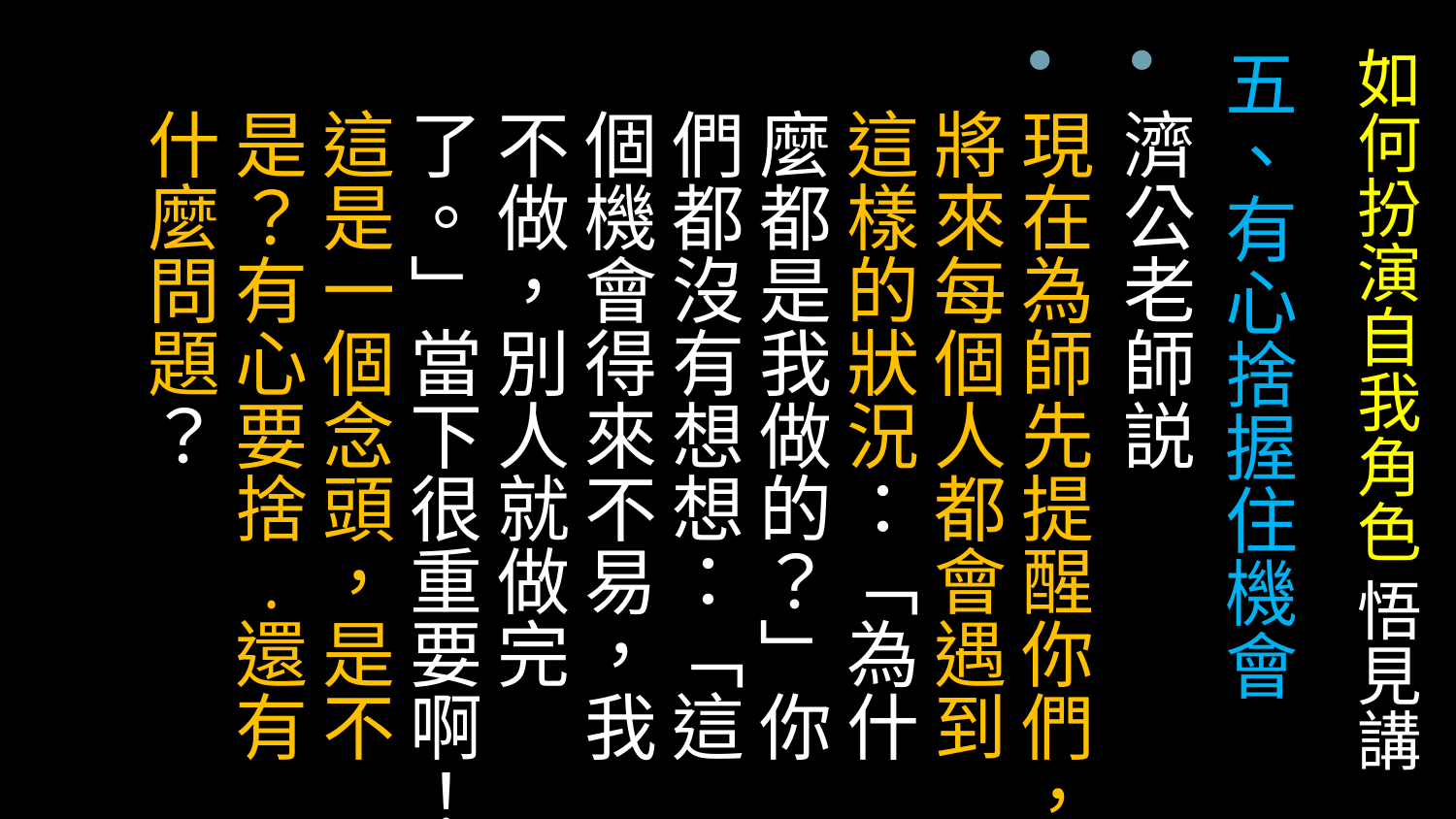

# 如何扮演自我角色 悟見講
五、有心捨握住機會
濟公老師説
現在為師先提醒你們，將來每個人都會遇到這樣的狀況：「為什麼都是我做的？」你們都沒有想想：「這個機會得來不易，我不做，別人就做完了。」當下很重要啊！這是一個念頭，是不是？有心要捨﹒還有什麼問題？